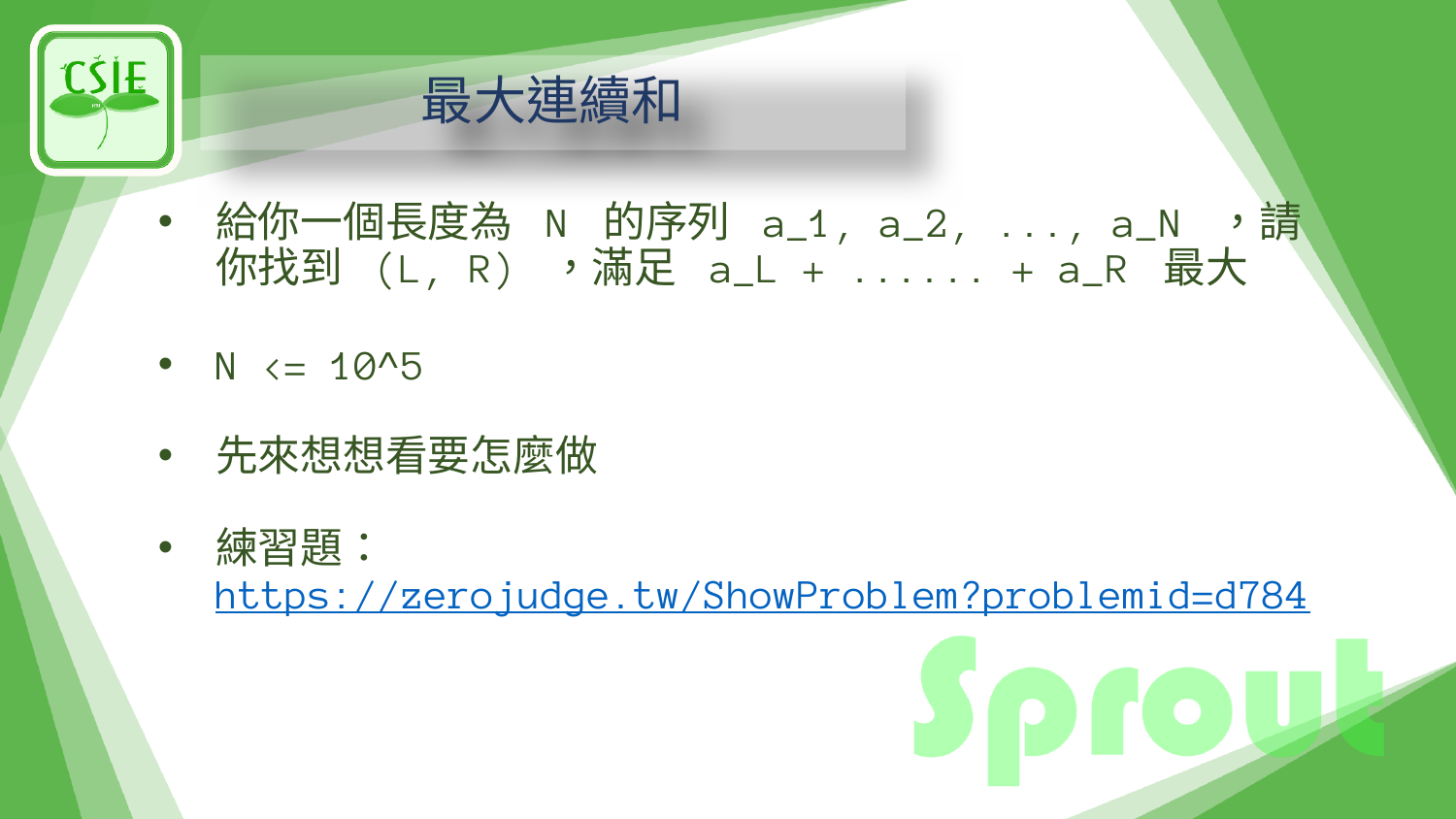

# 最大連續和
給你一個長度為 N 的序列 a_1, a_2, ..., a_N ，請
你找到 (L, R) ，滿足 a_L + ...... + a_R 最大
N <= 10^5
先來想想看要怎麼做
練習題：https://zerojudge.tw/ShowProblem?problemid=d784